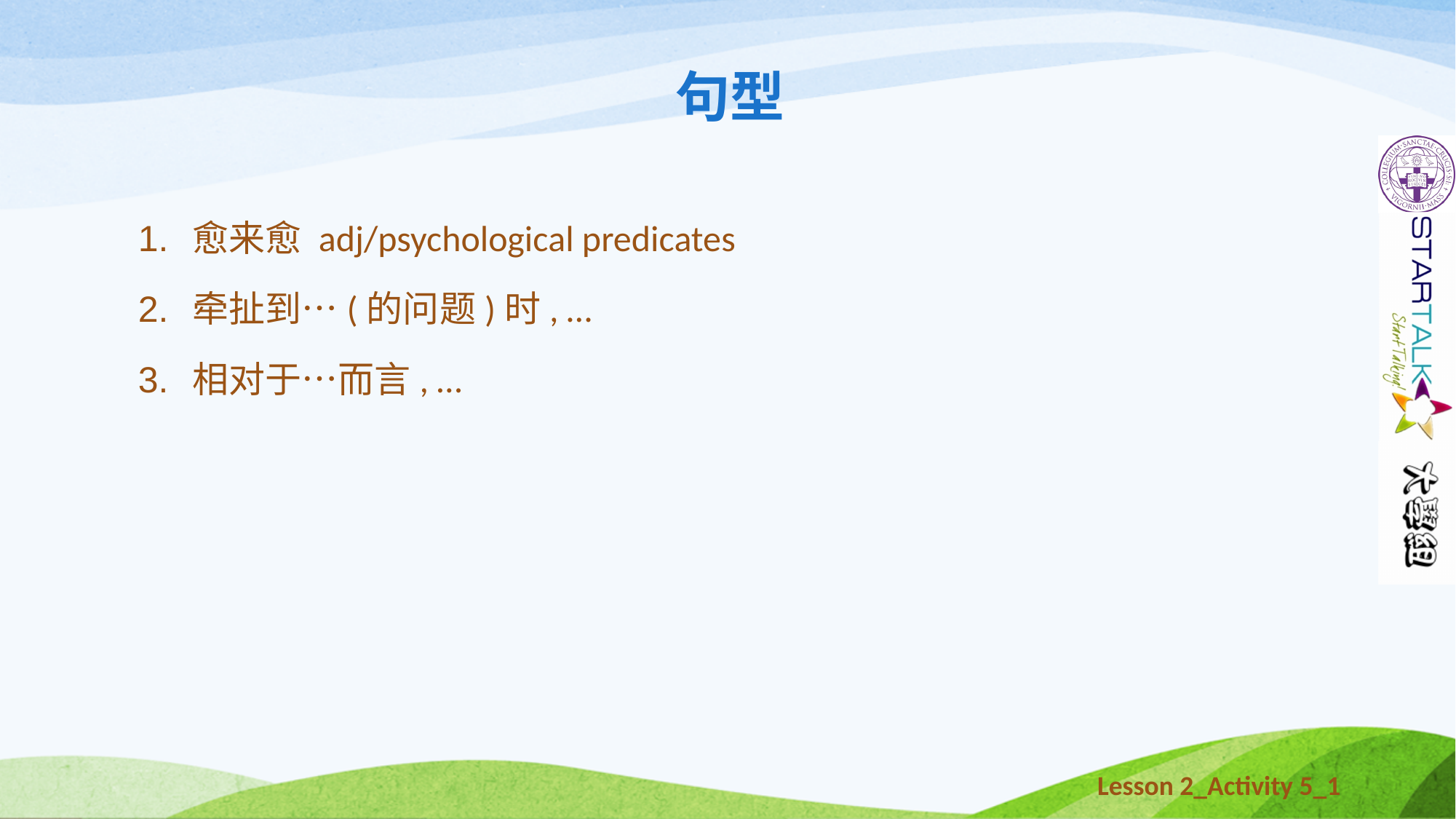

# 句型
愈来愈 adj/psychological predicates
牵扯到…(的问题)时, …
相对于…而言, …
Lesson 2_Activity 5_1